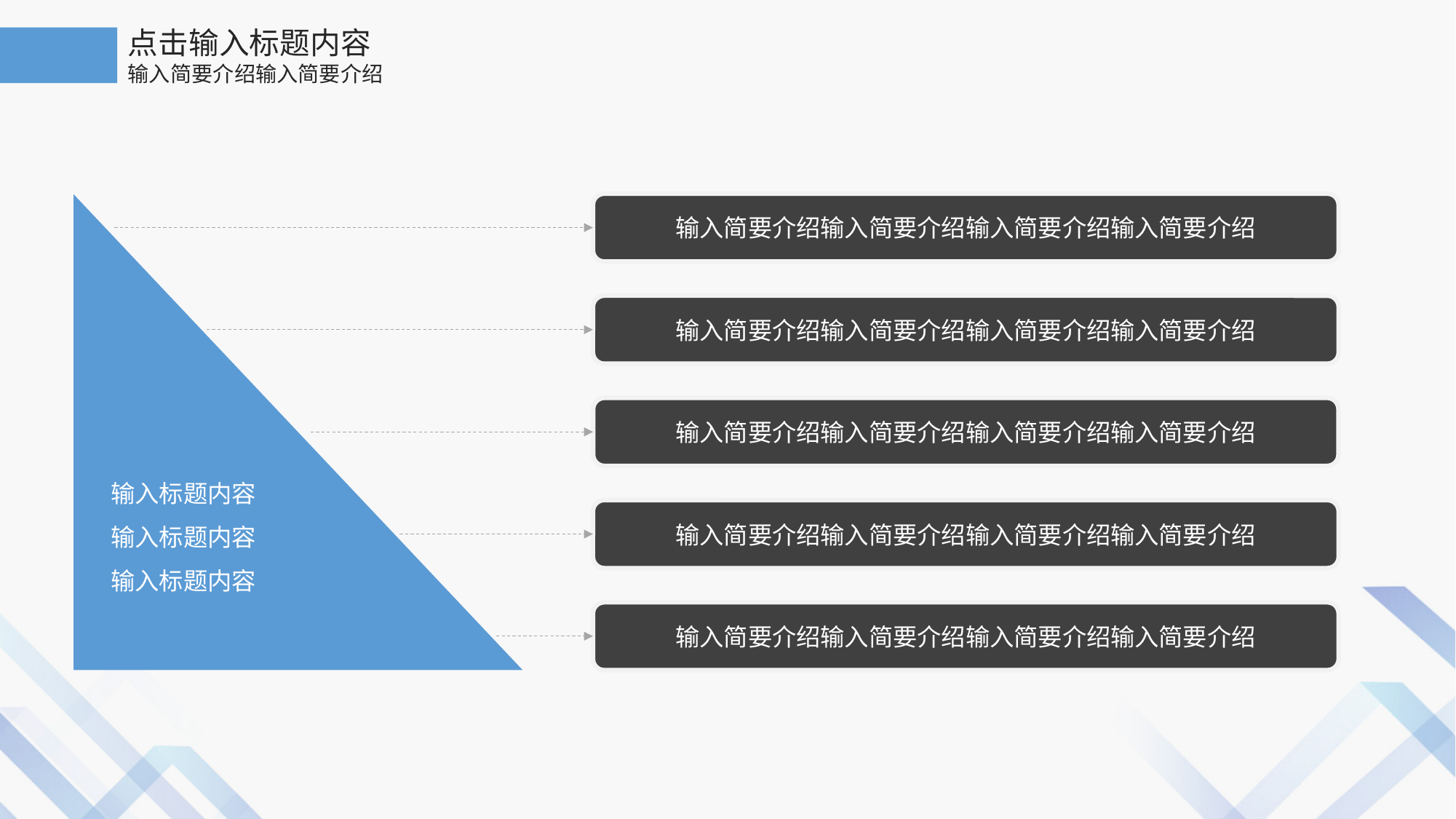

点击输入标题内容
输入简要介绍输入简要介绍

输入简要介绍输入简要介绍输入简要介绍输入简要介绍
输入标题内容
输入标题内容
输入标题内容

输入简要介绍输入简要介绍输入简要介绍输入简要介绍
输入简要介绍输入简要介绍输入简要介绍输入简要介绍
输入简要介绍输入简要介绍输入简要介绍输入简要介绍
输入简要介绍输入简要介绍输入简要介绍输入简要介绍